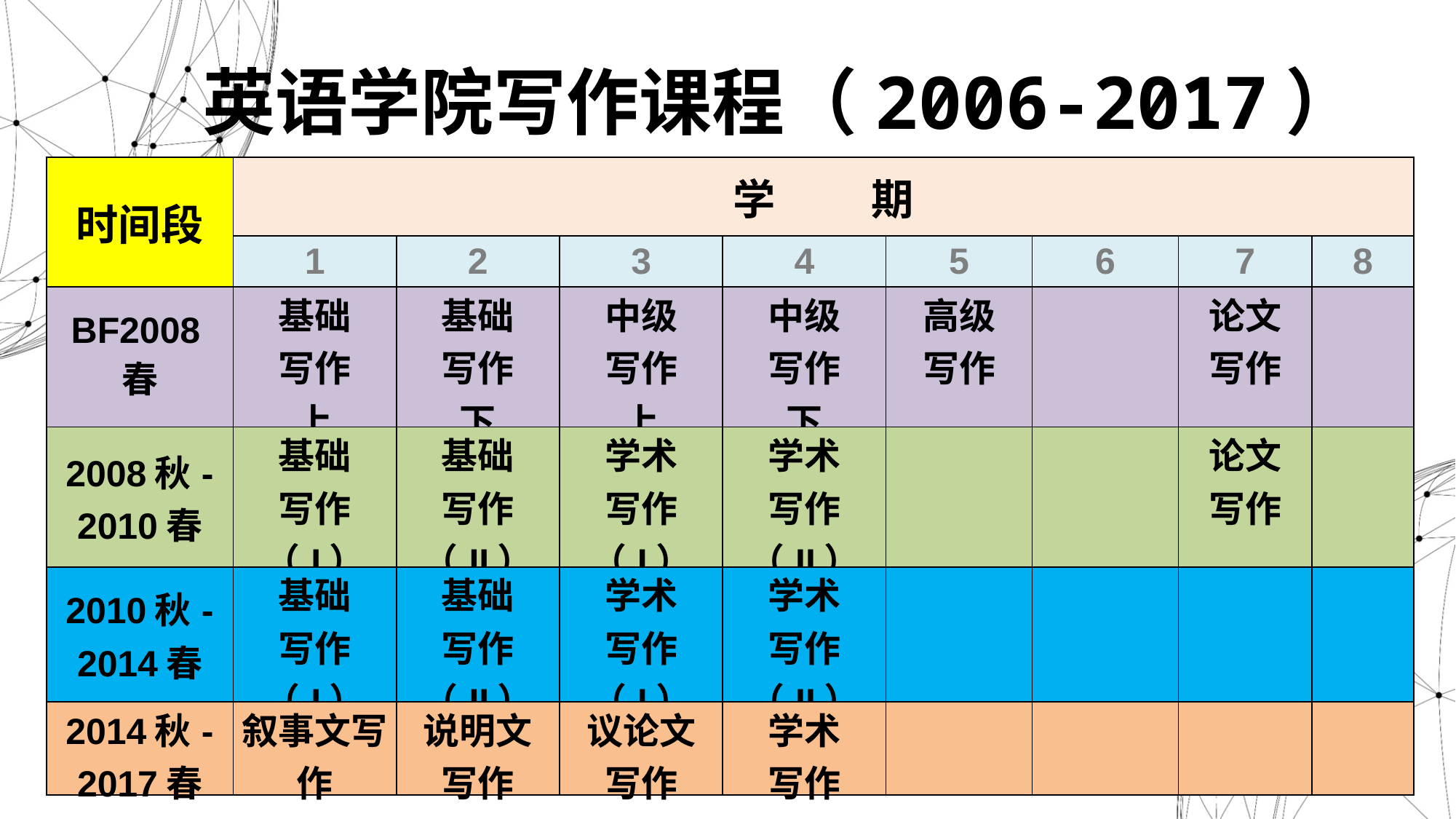

英语学院写作课程（2006-2017）

| 时间段 | 学 期 |  |  |  |  |  |  |  |
| --- | --- | --- | --- | --- | --- | --- | --- | --- |
|  | 1 | 2 | 3 | 4 | 5 | 6 | 7 | 8 |
| BF2008春 | 基础 写作 上 | 基础 写作 下 | 中级 写作 上 | 中级 写作 下 | 高级 写作 |  | 论文 写作 |  |
| 2008秋-2010春 | 基础 写作 （I） | 基础 写作 （II） | 学术 写作 （I） | 学术 写作 （II） |  |  | 论文 写作 |  |
| 2010秋-2014春 | 基础 写作 （I） | 基础 写作 （II） | 学术 写作 （I） | 学术 写作 （II） |  |  |  |  |
| 2014秋-2017春 | 叙事文写作 | 说明文 写作 | 议论文 写作 | 学术 写作 |  |  |  |  |